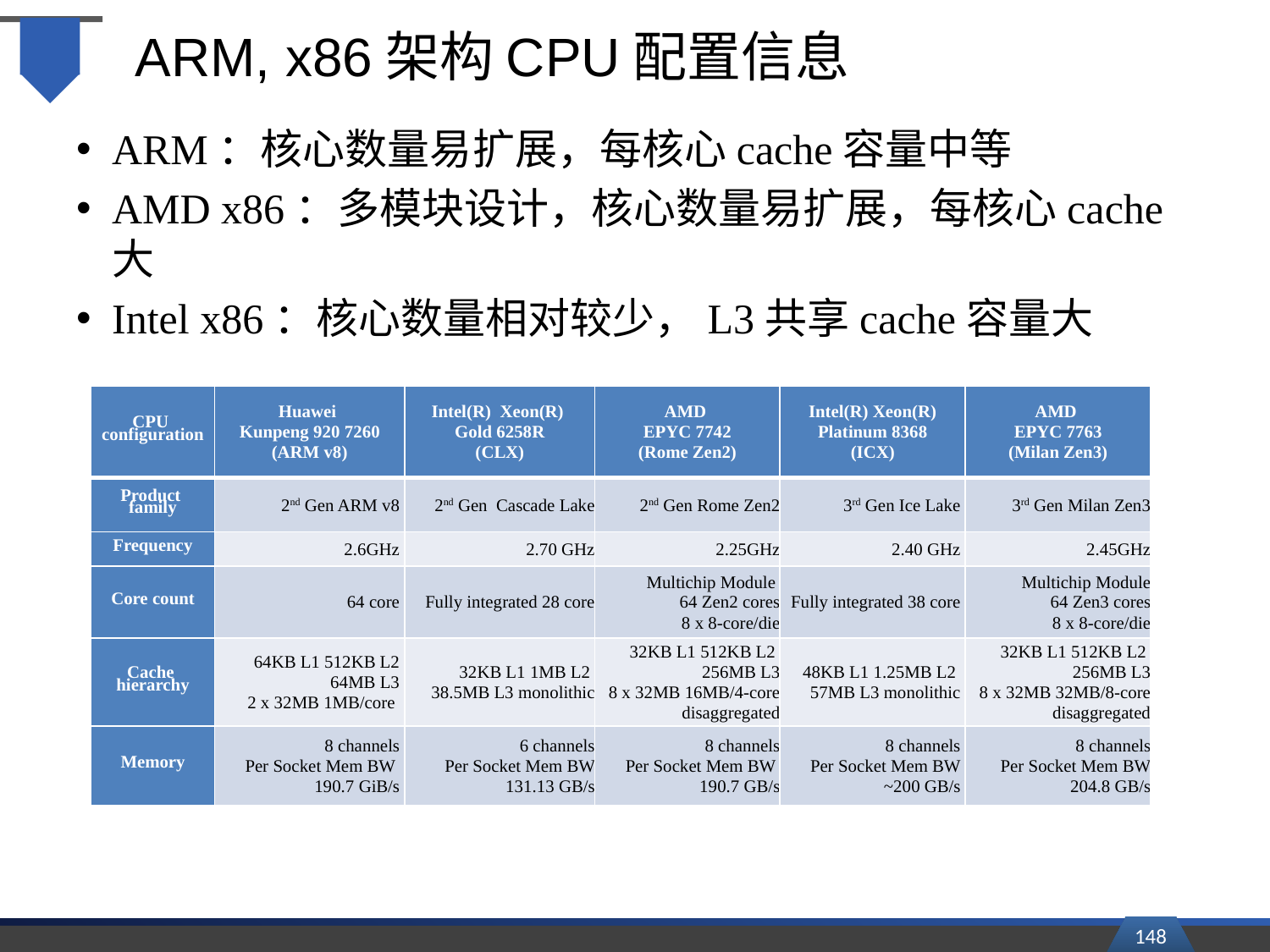

# ARM, x86架构CPU配置信息
ARM：核心数量易扩展，每核心cache容量中等
AMD x86：多模块设计，核心数量易扩展，每核心cache大
Intel x86：核心数量相对较少，L3共享cache容量大

| CPU configuration | Huawei Kunpeng 920 7260 (ARM v8) | Intel(R) Xeon(R) Gold 6258R (CLX) | AMD EPYC 7742 (Rome Zen2) | Intel(R) Xeon(R) Platinum 8368 (ICX) | AMD EPYC 7763 (Milan Zen3) |
| --- | --- | --- | --- | --- | --- |
| Product family | 2nd Gen ARM v8 | 2nd Gen Cascade Lake | 2nd Gen Rome Zen2 | 3rd Gen Ice Lake | 3rd Gen Milan Zen3 |
| Frequency | 2.6GHz | 2.70 GHz | 2.25GHz | 2.40 GHz | 2.45GHz |
| Core count | 64 core | Fully integrated 28 core | Multichip Module 64 Zen2 cores 8 x 8-core/die | Fully integrated 38 core | Multichip Module 64 Zen3 cores 8 x 8-core/die |
| Cache hierarchy | 64KB L1 512KB L2 64MB L3 2 x 32MB 1MB/core | 32KB L1 1MB L2 38.5MB L3 monolithic | 32KB L1 512KB L2 256MB L3 8 x 32MB 16MB/4-core disaggregated | 48KB L1 1.25MB L2 57MB L3 monolithic | 32KB L1 512KB L2 256MB L3 8 x 32MB 32MB/8-core disaggregated |
| Memory | 8 channels Per Socket Mem BW 190.7 GiB/s | 6 channels Per Socket Mem BW 131.13 GB/s | 8 channels Per Socket Mem BW 190.7 GB/s | 8 channels Per Socket Mem BW ~200 GB/s | 8 channels Per Socket Mem BW 204.8 GB/s |
148